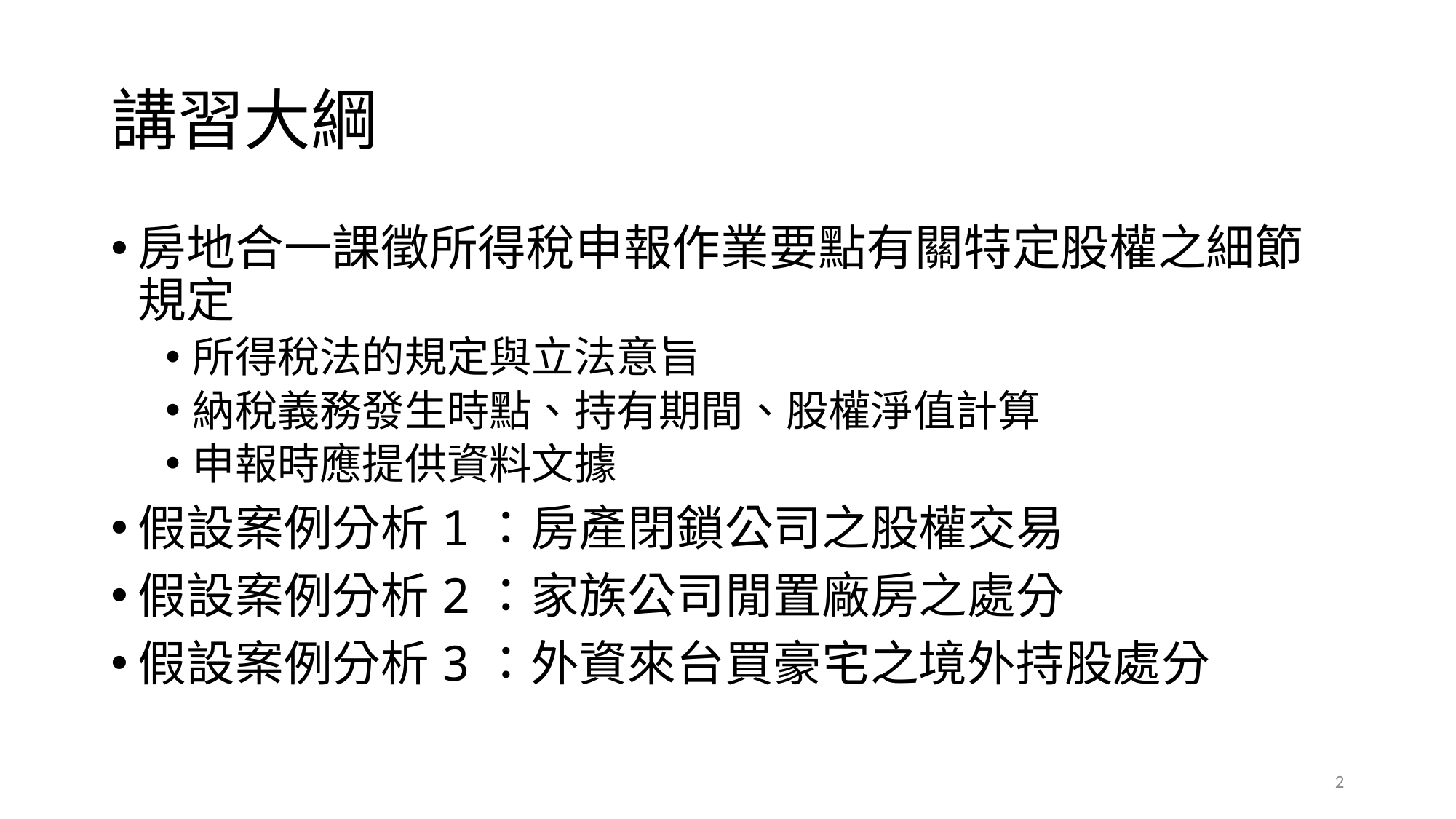

# 講習大綱
房地合一課徵所得稅申報作業要點有關特定股權之細節規定
所得稅法的規定與立法意旨
納稅義務發生時點、持有期間、股權淨值計算
申報時應提供資料文據
假設案例分析1：房產閉鎖公司之股權交易
假設案例分析2：家族公司閒置廠房之處分
假設案例分析3：外資來台買豪宅之境外持股處分
2